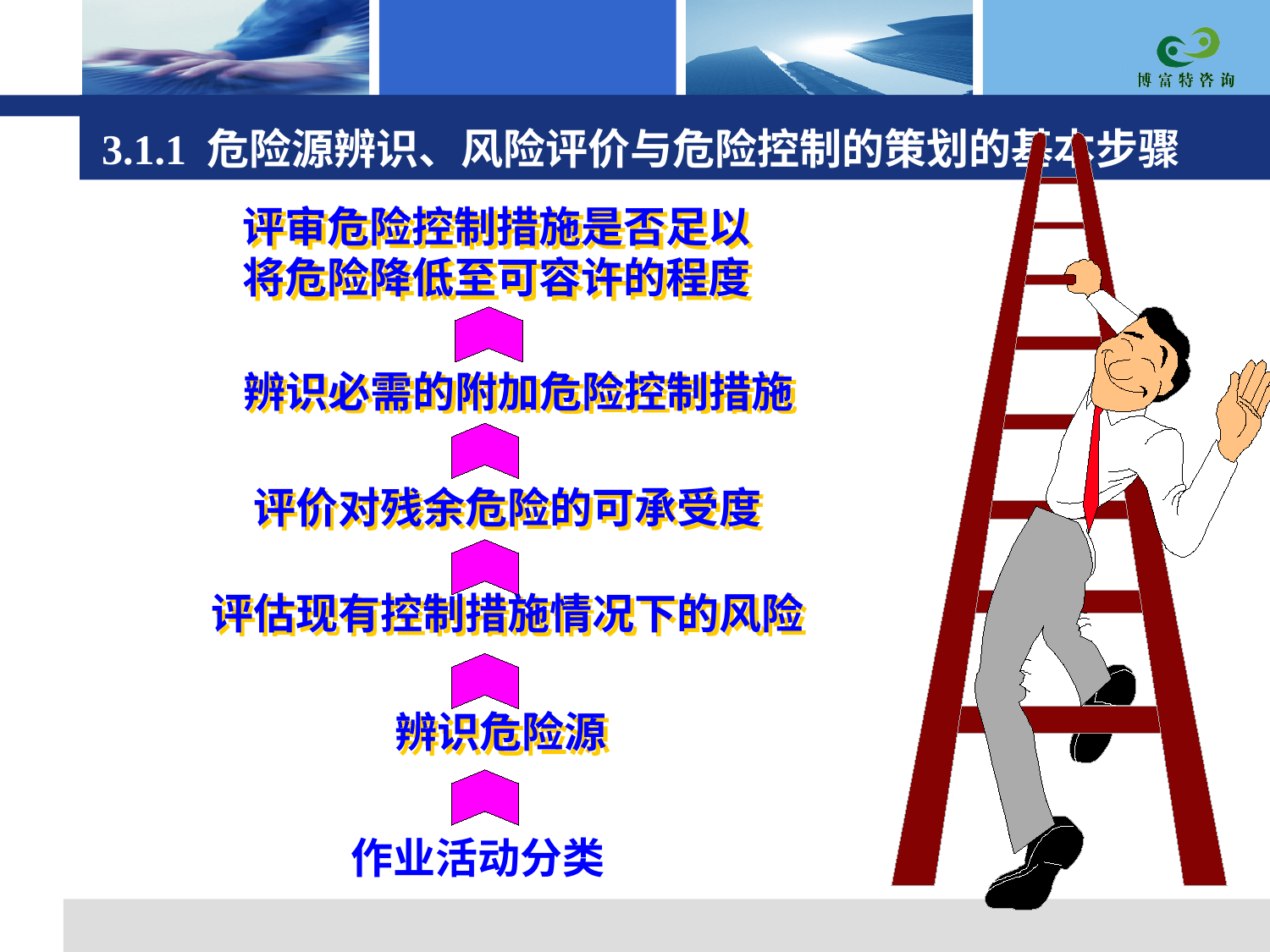

3.1.1 危险源辨识、风险评价与危险控制的策划的基本步骤

评审危险控制措施是否足以将危险降低至可容许的程度

辨识必需的附加危险控制措施

评价对残余危险的可承受度

评估现有控制措施情况下的风险

辨识危险源

作业活动分类